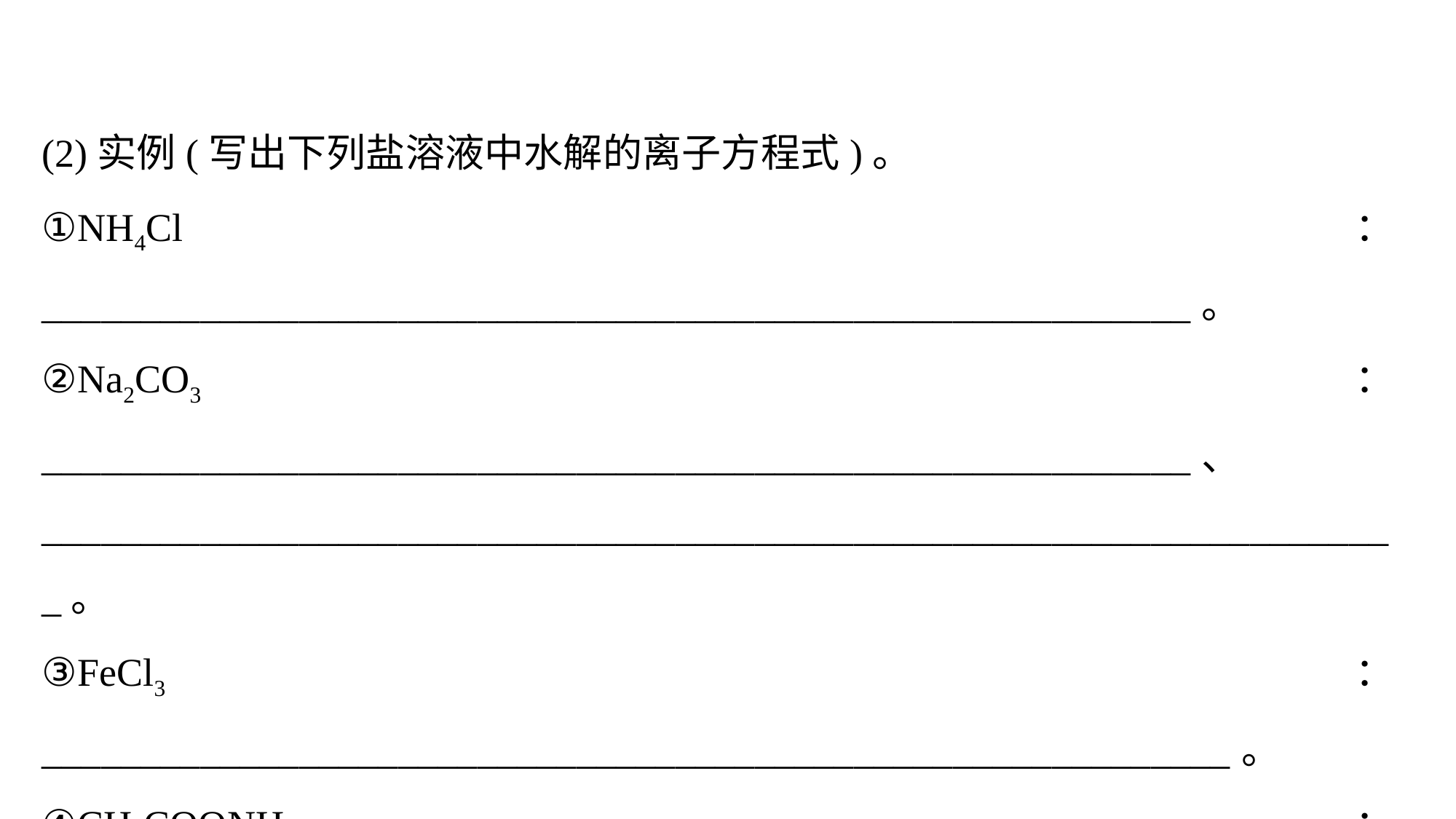

(2)实例(写出下列盐溶液中水解的离子方程式)。
①NH4Cl：__________________________________________________________。
②Na2CO3：__________________________________________________________、
_____________________________________________________________________。
③FeCl3：____________________________________________________________。
④CH3COONH4：_____________________________________________________。
⑤AlCl3溶液和Na2S溶液混合：__________________________________________。
⑥AlCl3溶液和NaHCO3溶液混合：_______________________________________。